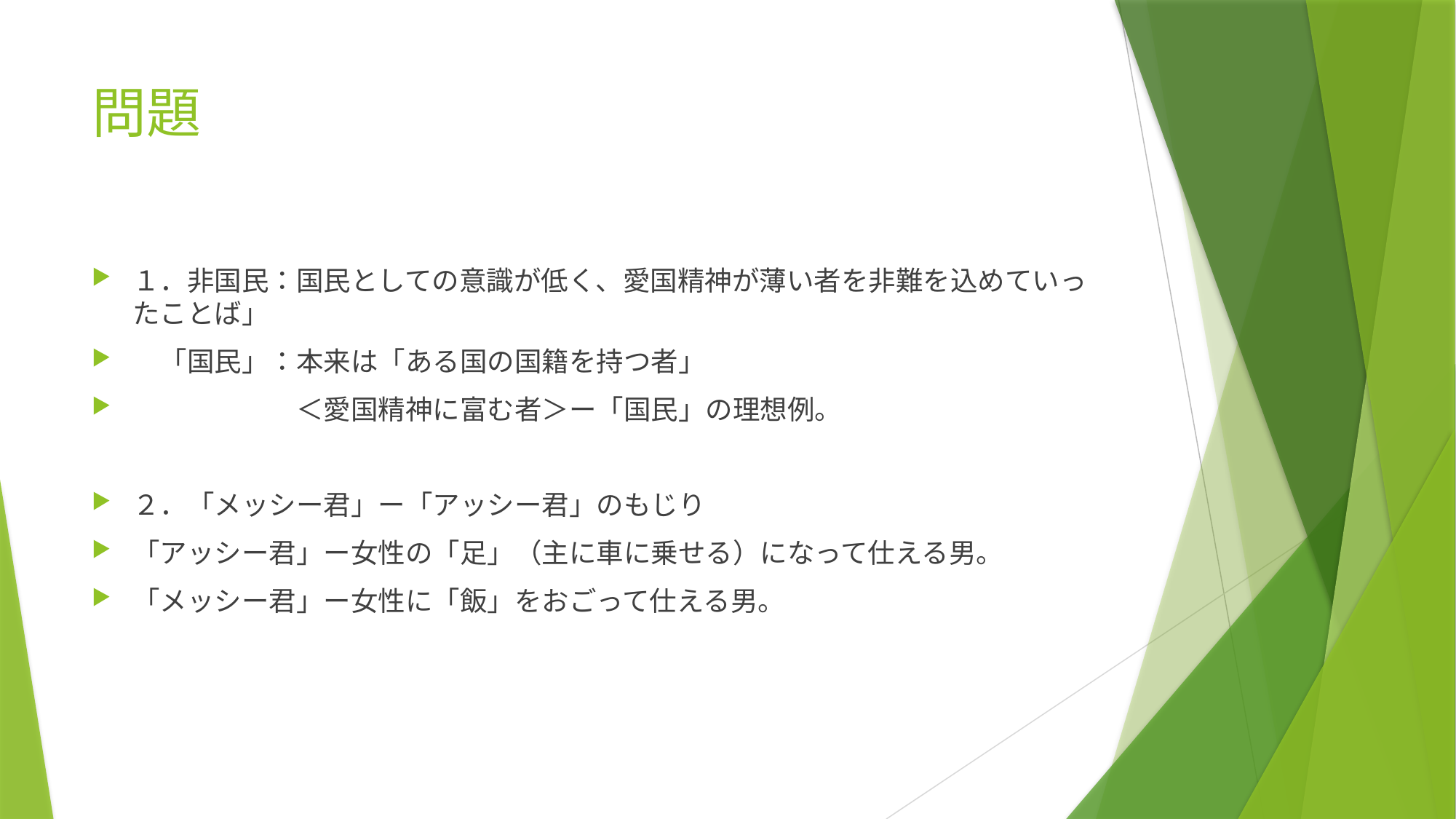

# 問題
１．非国民：国民としての意識が低く、愛国精神が薄い者を非難を込めていったことば」
　「国民」：本来は「ある国の国籍を持つ者」
　　　　　　＜愛国精神に富む者＞ー「国民」の理想例。

２．「メッシー君」ー「アッシー君」のもじり
「アッシー君」ー女性の「足」（主に車に乗せる）になって仕える男。
「メッシー君」ー女性に「飯」をおごって仕える男。